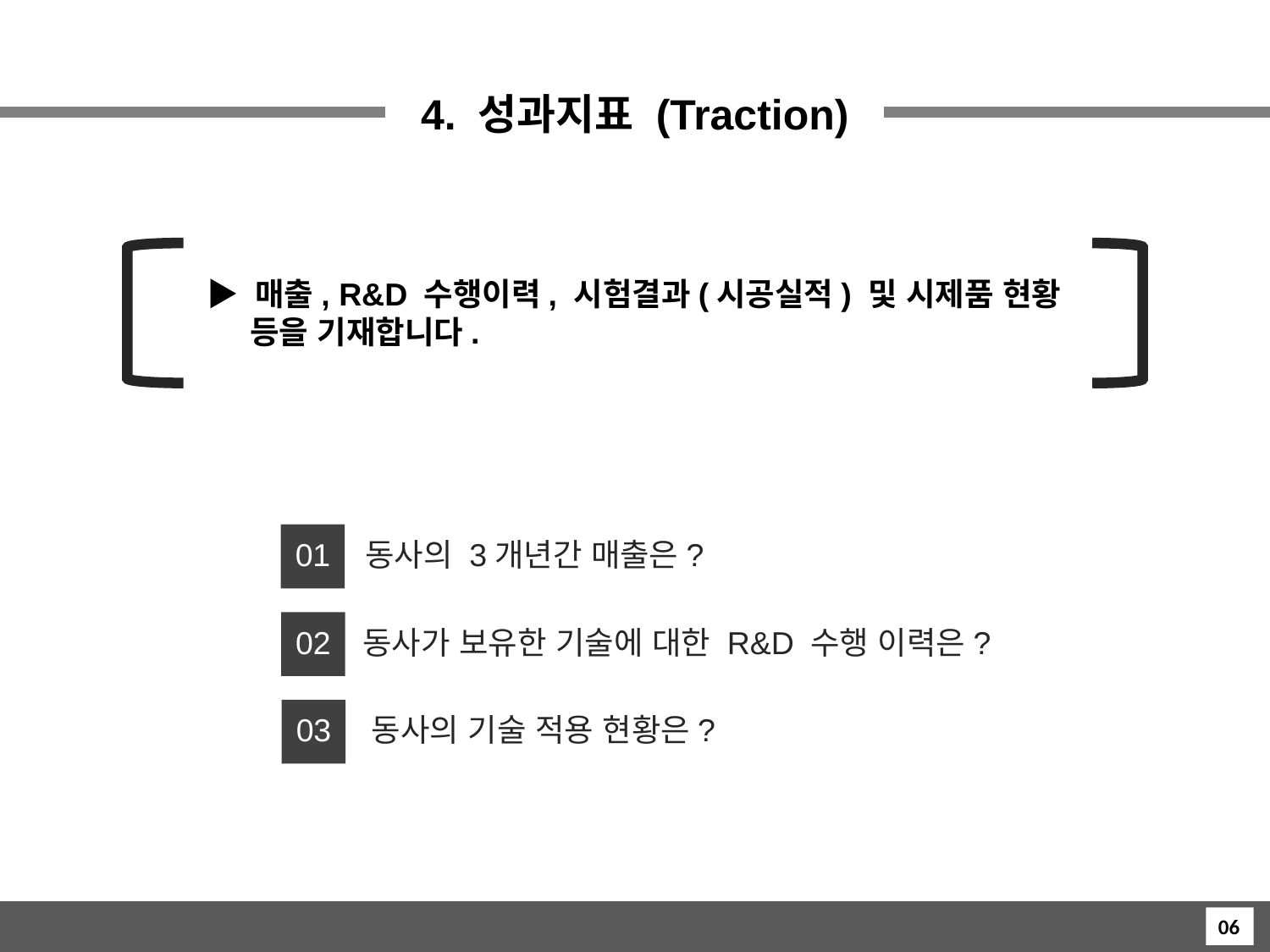

4. 성과지표 (Traction)

▶ 매출, R&D 수행이력, 시험결과(시공실적) 및 시제품 현황
    등을 기재합니다.

01
동사의 3개년간 매출은?

02
동사가 보유한 기술에 대한 R&D 수행 이력은?

03
동사의 기술 적용 현황은?

06